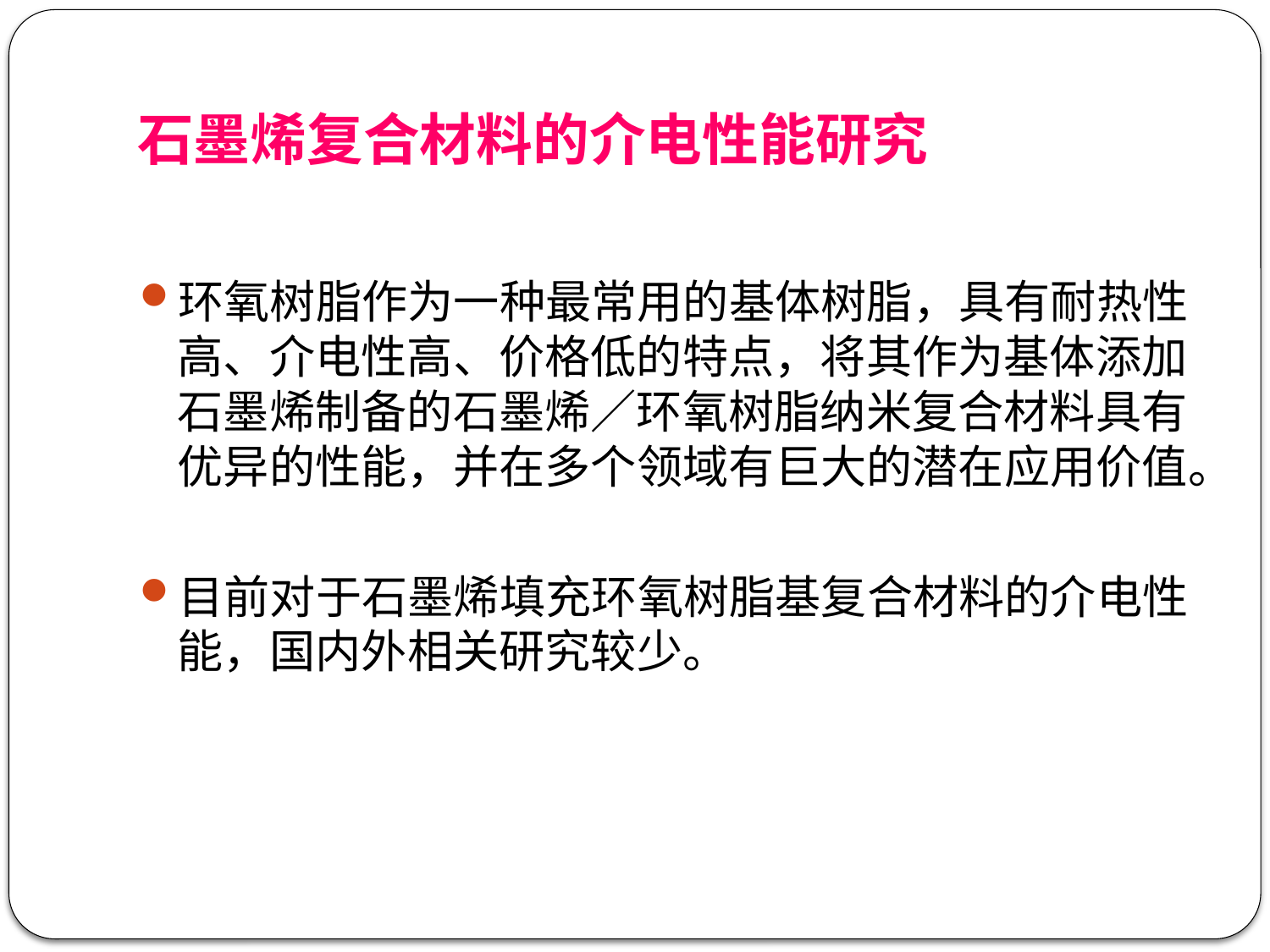

# 石墨烯复合材料的介电性能研究

环氧树脂作为一种最常用的基体树脂，具有耐热性高、介电性高、价格低的特点，将其作为基体添加石墨烯制备的石墨烯／环氧树脂纳米复合材料具有优异的性能，并在多个领域有巨大的潜在应用价值。

目前对于石墨烯填充环氧树脂基复合材料的介电性能，国内外相关研究较少。